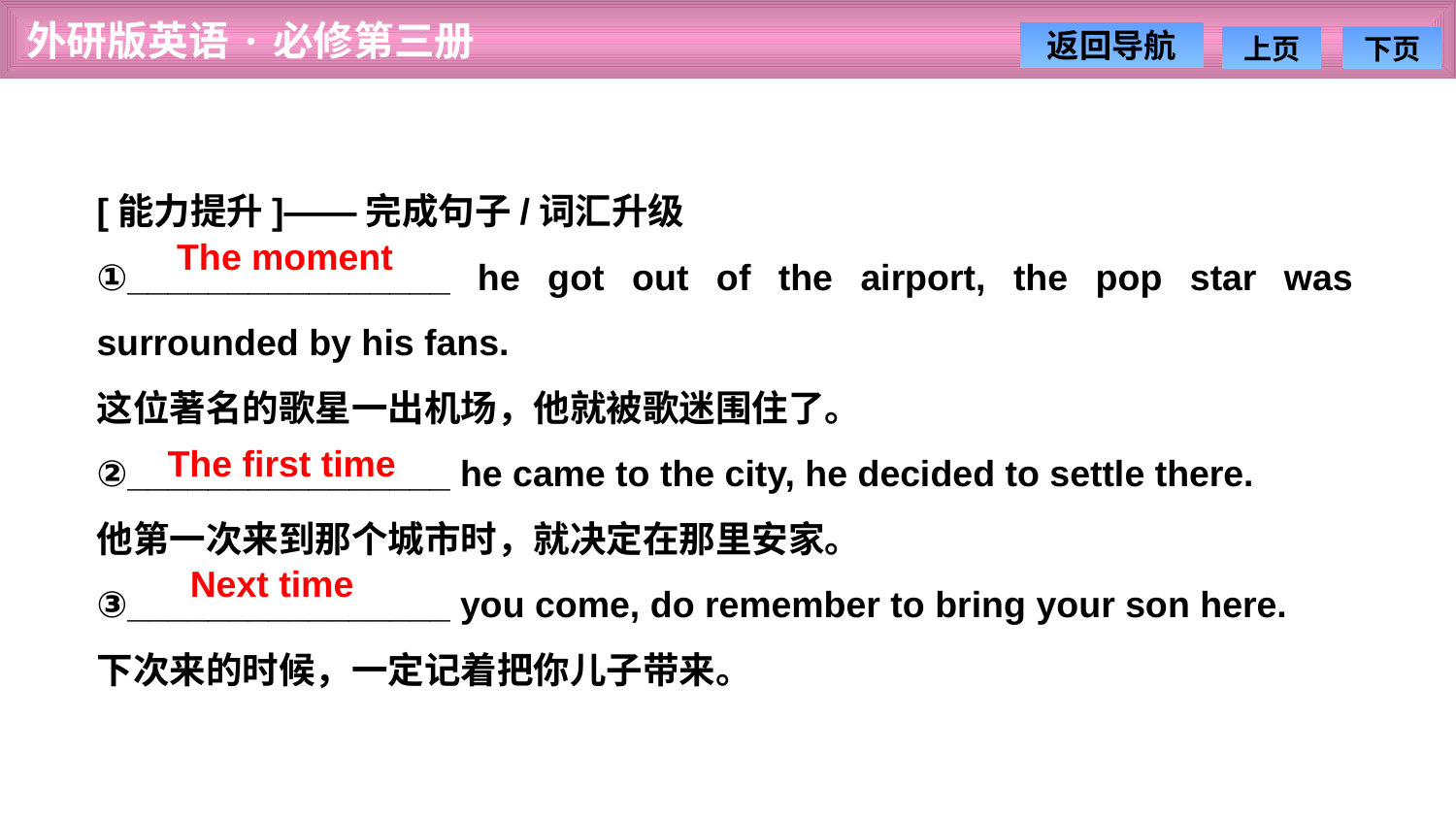

[能力提升]——完成句子/词汇升级
①________________ he got out of the airport, the pop star was surrounded by his fans.
这位著名的歌星一出机场，他就被歌迷围住了。
②________________ he came to the city, he decided to settle there.
他第一次来到那个城市时，就决定在那里安家。
③________________ you come, do remember to bring your son here.
下次来的时候，一定记着把你儿子带来。
The moment
The first time
Next time